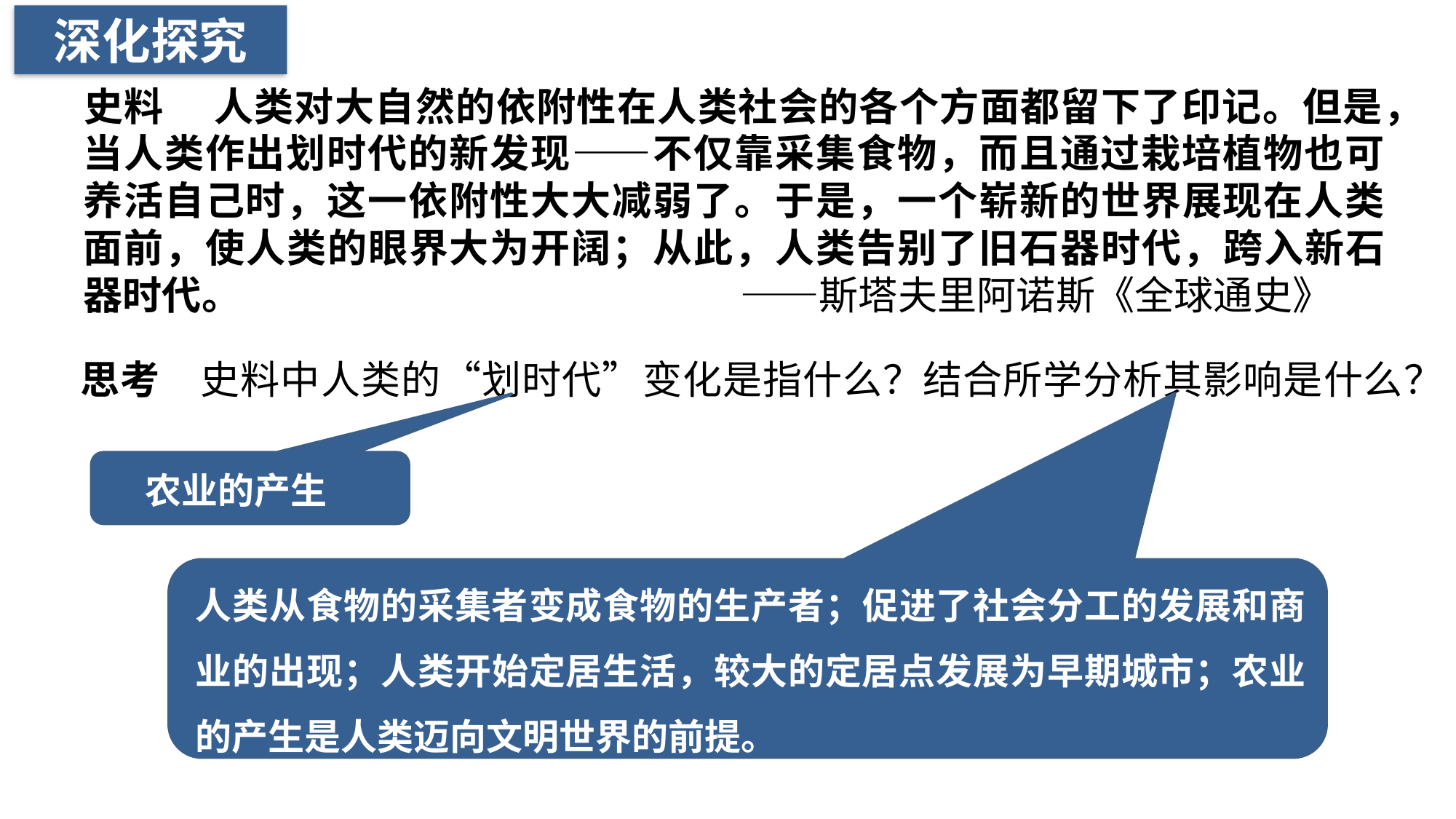

深化探究
	史料     人类对大自然的依附性在人类社会的各个方面都留下了印记。但是，当人类作出划时代的新发现——不仅靠采集食物，而且通过栽培植物也可养活自己时，这一依附性大大减弱了。于是，一个崭新的世界展现在人类面前，使人类的眼界大为开阔；从此，人类告别了旧石器时代，跨入新石器时代。                                                        ——斯塔夫里阿诺斯《全球通史》
思考　史料中人类的“划时代”变化是指什么？结合所学分析其影响是什么？

农业的产生
人类从食物的采集者变成食物的生产者；促进了社会分工的发展和商业的出现；人类开始定居生活，较大的定居点发展为早期城市；农业的产生是人类迈向文明世界的前提。